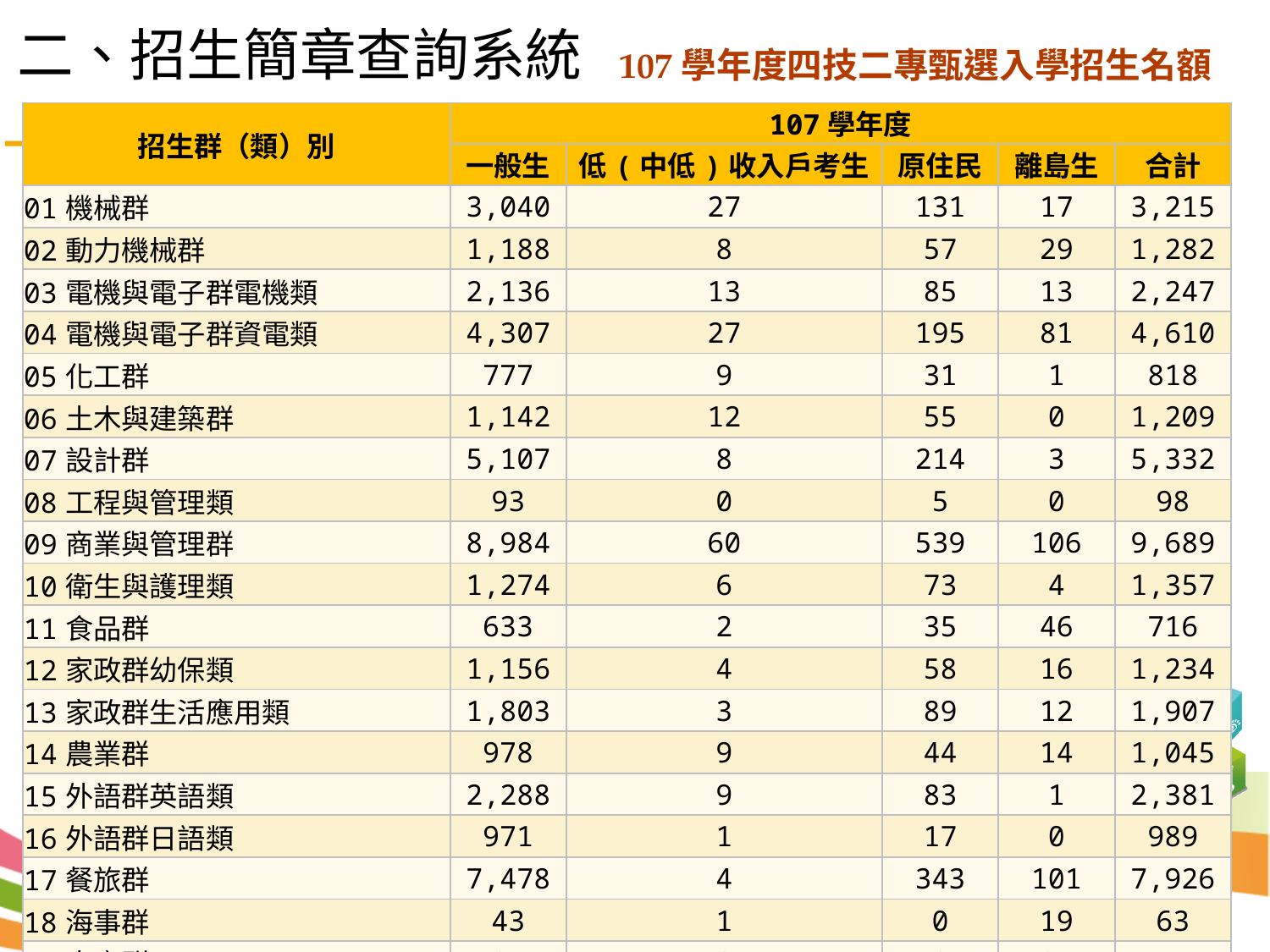

二、招生簡章查詢系統
107學年度四技二專甄選入學招生名額
| 招生群（類）別 | 107學年度 |  |  |  |  |
| --- | --- | --- | --- | --- | --- |
|  | 一般生 | 低(中低)收入戶考生 | 原住民 | 離島生 | 合計 |
| 01機械群 | 3,040 | 27 | 131 | 17 | 3,215 |
| 02動力機械群 | 1,188 | 8 | 57 | 29 | 1,282 |
| 03電機與電子群電機類 | 2,136 | 13 | 85 | 13 | 2,247 |
| 04電機與電子群資電類 | 4,307 | 27 | 195 | 81 | 4,610 |
| 05化工群 | 777 | 9 | 31 | 1 | 818 |
| 06土木與建築群 | 1,142 | 12 | 55 | 0 | 1,209 |
| 07設計群 | 5,107 | 8 | 214 | 3 | 5,332 |
| 08工程與管理類 | 93 | 0 | 5 | 0 | 98 |
| 09商業與管理群 | 8,984 | 60 | 539 | 106 | 9,689 |
| 10衛生與護理類 | 1,274 | 6 | 73 | 4 | 1,357 |
| 11食品群 | 633 | 2 | 35 | 46 | 716 |
| 12家政群幼保類 | 1,156 | 4 | 58 | 16 | 1,234 |
| 13家政群生活應用類 | 1,803 | 3 | 89 | 12 | 1,907 |
| 14農業群 | 978 | 9 | 44 | 14 | 1,045 |
| 15外語群英語類 | 2,288 | 9 | 83 | 1 | 2,381 |
| 16外語群日語類 | 971 | 1 | 17 | 0 | 989 |
| 17餐旅群 | 7,478 | 4 | 343 | 101 | 7,926 |
| 18海事群 | 43 | 1 | 0 | 19 | 63 |
| 19水產群 | 87 | 3 | 3 | 21 | 114 |
| 20藝術群影視類 | 698 | 1 | 34 | 0 | 733 |
| 21資管類 | 487 | 9 | 27 | 13 | 536 |
| 總計 | 44,670 | 216 | 2,118 | 497 | 47,501 |
4